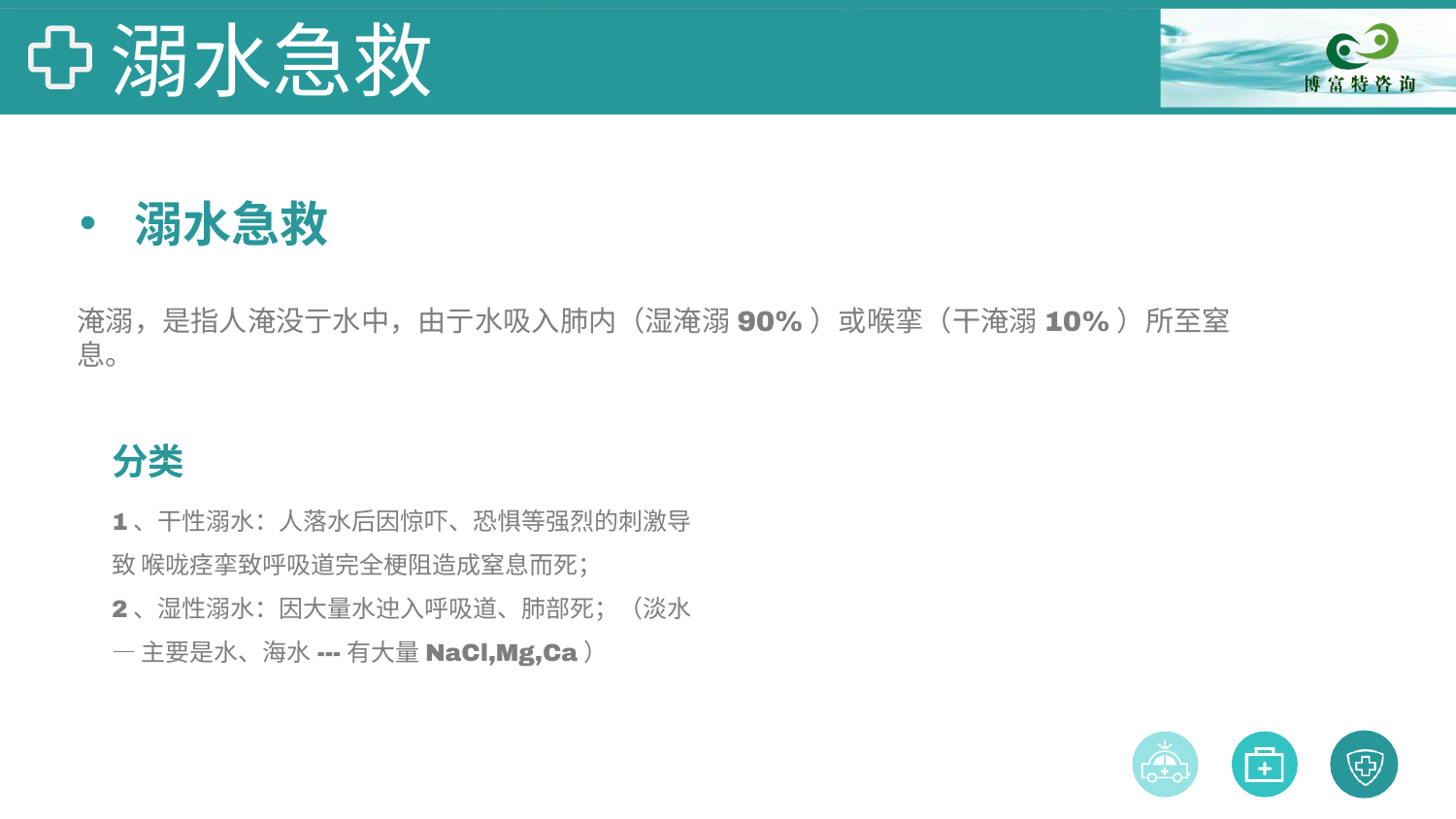

# 溺水急救

溺水急救
淹溺，是指人淹没亍水中，由亍水吸入肺内（湿淹溺90%）或喉挛（干淹溺10%）所至窒息。
分类
1、干性溺水：人落水后因惊吓、恐惧等强烈的刺激导致 喉咙痉挛致呼吸道完全梗阻造成窒息而死；
2、湿性溺水：因大量水迚入呼吸道、肺部死；（淡水— 主要是水、海水---有大量NaCl,Mg,Ca）